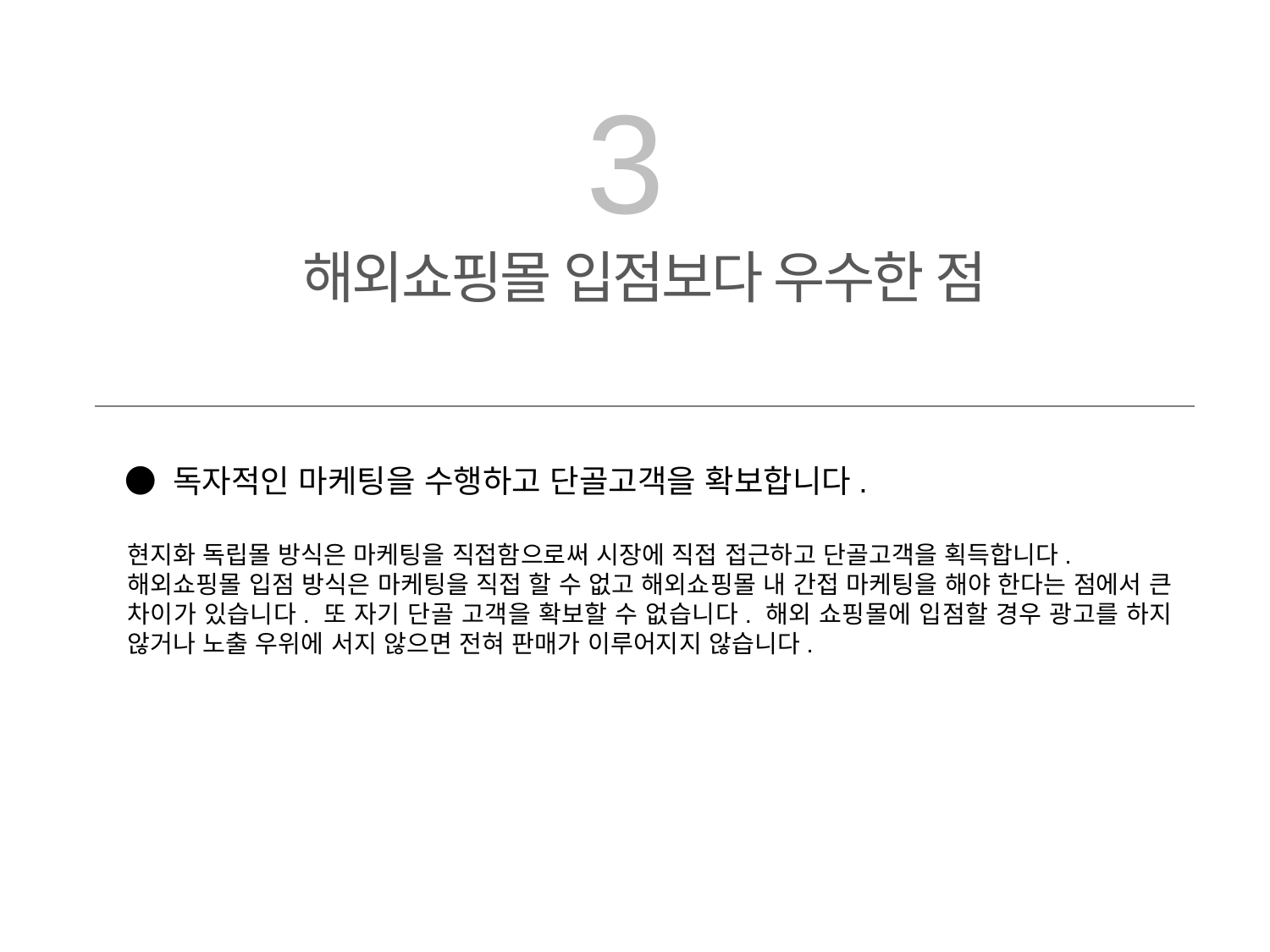

3
해외쇼핑몰 입점보다 우수한 점
● 독자적인 마케팅을 수행하고 단골고객을 확보합니다.
현지화 독립몰 방식은 마케팅을 직접함으로써 시장에 직접 접근하고 단골고객을 획득합니다.
해외쇼핑몰 입점 방식은 마케팅을 직접 할 수 없고 해외쇼핑몰 내 간접 마케팅을 해야 한다는 점에서 큰 차이가 있습니다. 또 자기 단골 고객을 확보할 수 없습니다. 해외 쇼핑몰에 입점할 경우 광고를 하지 않거나 노출 우위에 서지 않으면 전혀 판매가 이루어지지 않습니다.